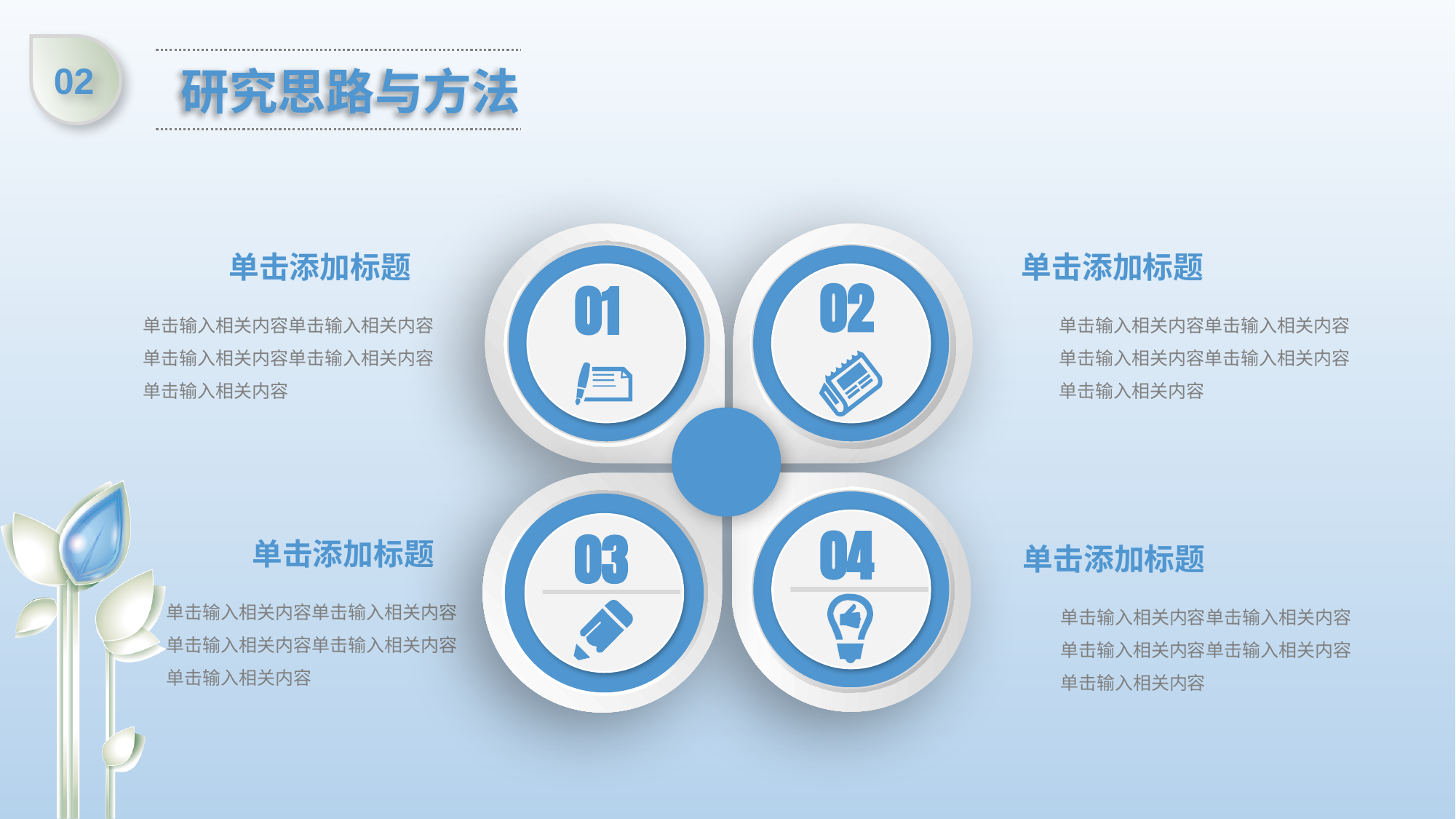

02

01

单击添加标题
单击添加标题
单击输入相关内容单击输入相关内容单击输入相关内容单击输入相关内容单击输入相关内容
单击输入相关内容单击输入相关内容单击输入相关内容单击输入相关内容单击输入相关内容

04

03

单击添加标题
单击添加标题
单击输入相关内容单击输入相关内容单击输入相关内容单击输入相关内容单击输入相关内容
单击输入相关内容单击输入相关内容单击输入相关内容单击输入相关内容单击输入相关内容
延时符